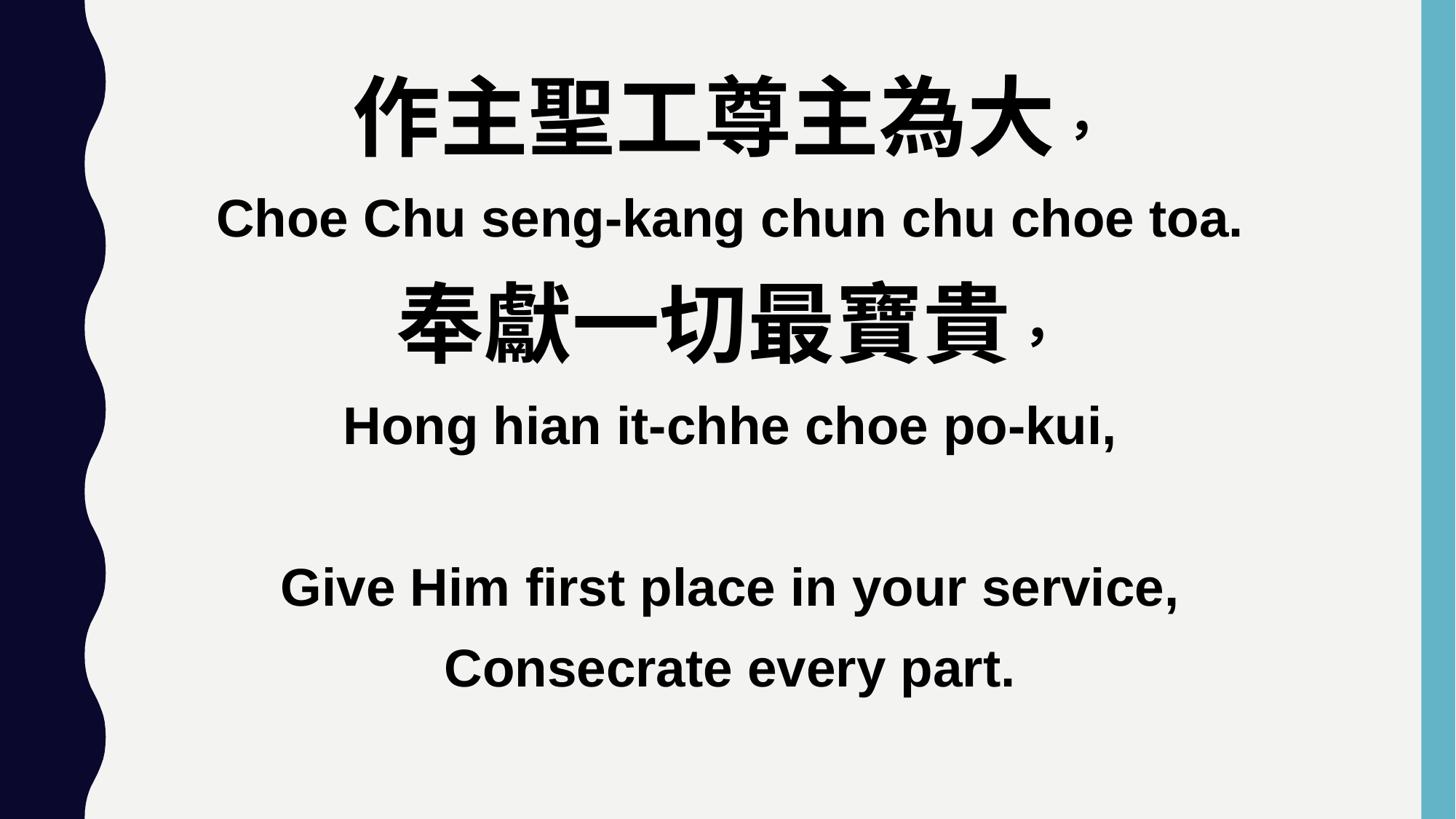

作主聖工尊主為大，
Choe Chu seng-kang chun chu choe toa.
奉獻一切最寶貴，
Hong hian it-chhe choe po-kui,

Give Him first place in your service,
Consecrate every part.